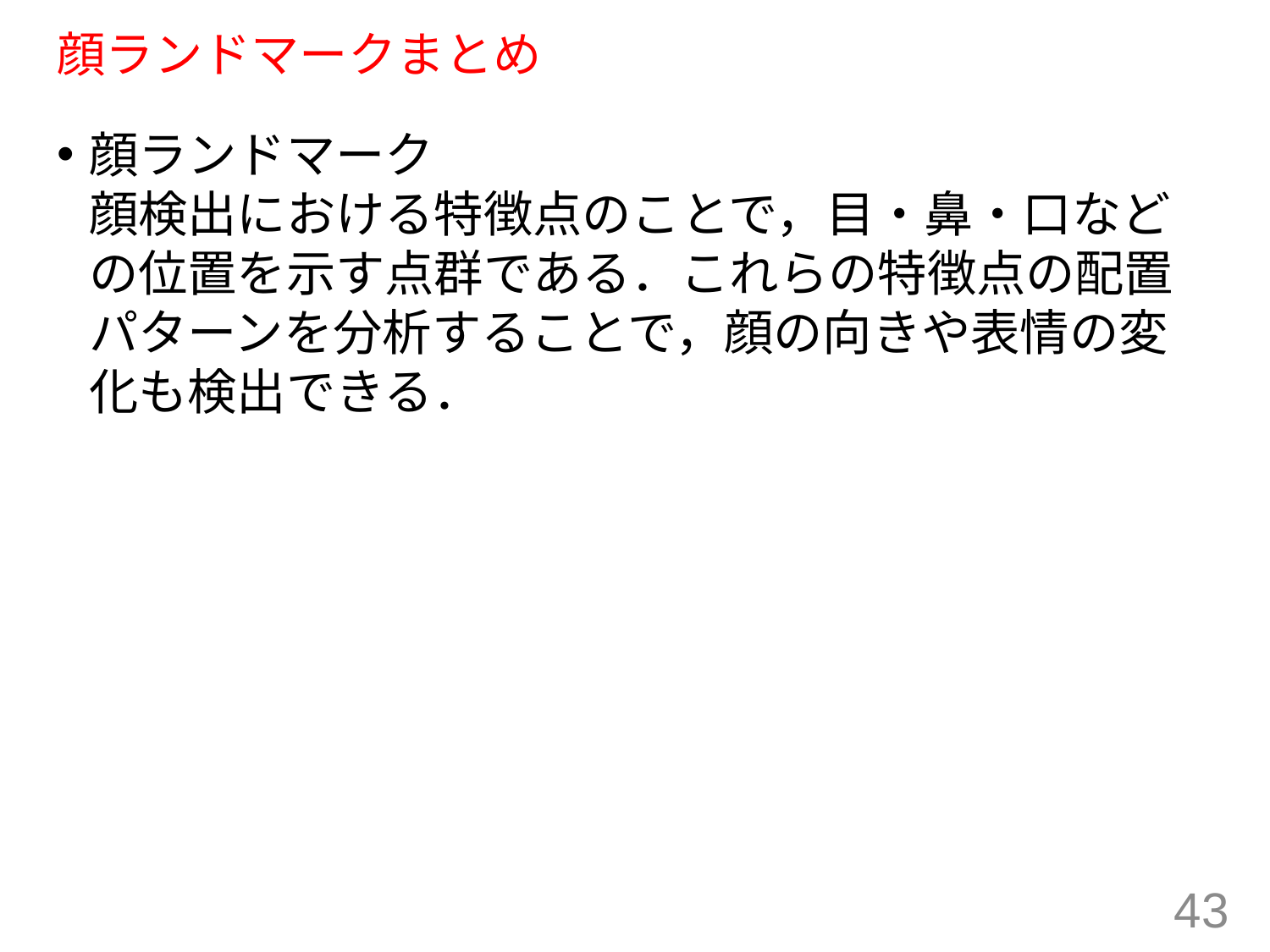

# 顔ランドマークまとめ
顔ランドマーク
顔検出における特徴点のことで，目・鼻・口などの位置を示す点群である．これらの特徴点の配置パターンを分析することで，顔の向きや表情の変化も検出できる．
43